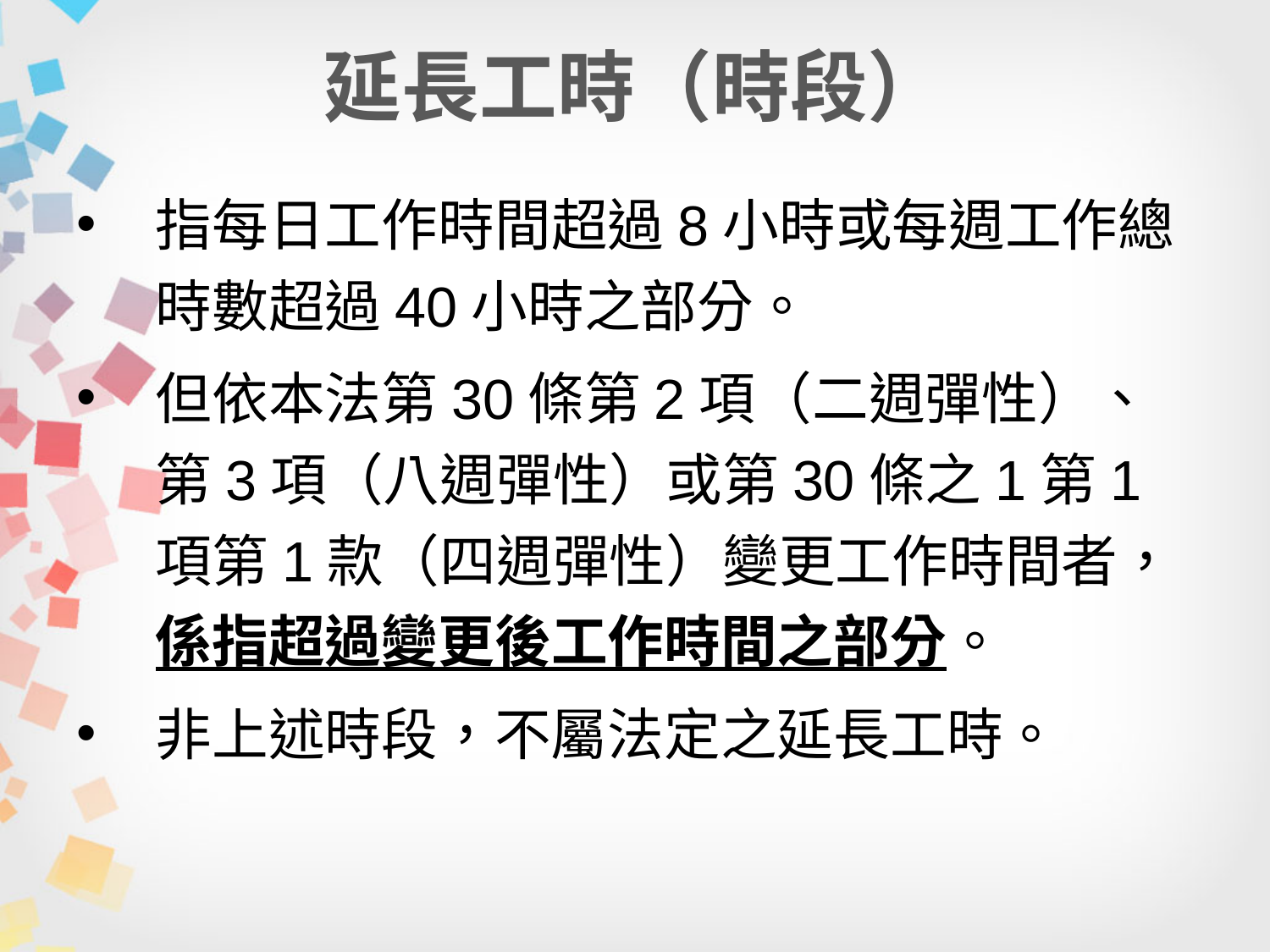

# 延長工時（時段）
指每日工作時間超過8小時或每週工作總時數超過40小時之部分。
但依本法第30條第2項（二週彈性）、第3項（八週彈性）或第30條之1第1項第1款（四週彈性）變更工作時間者，係指超過變更後工作時間之部分。
非上述時段，不屬法定之延長工時。